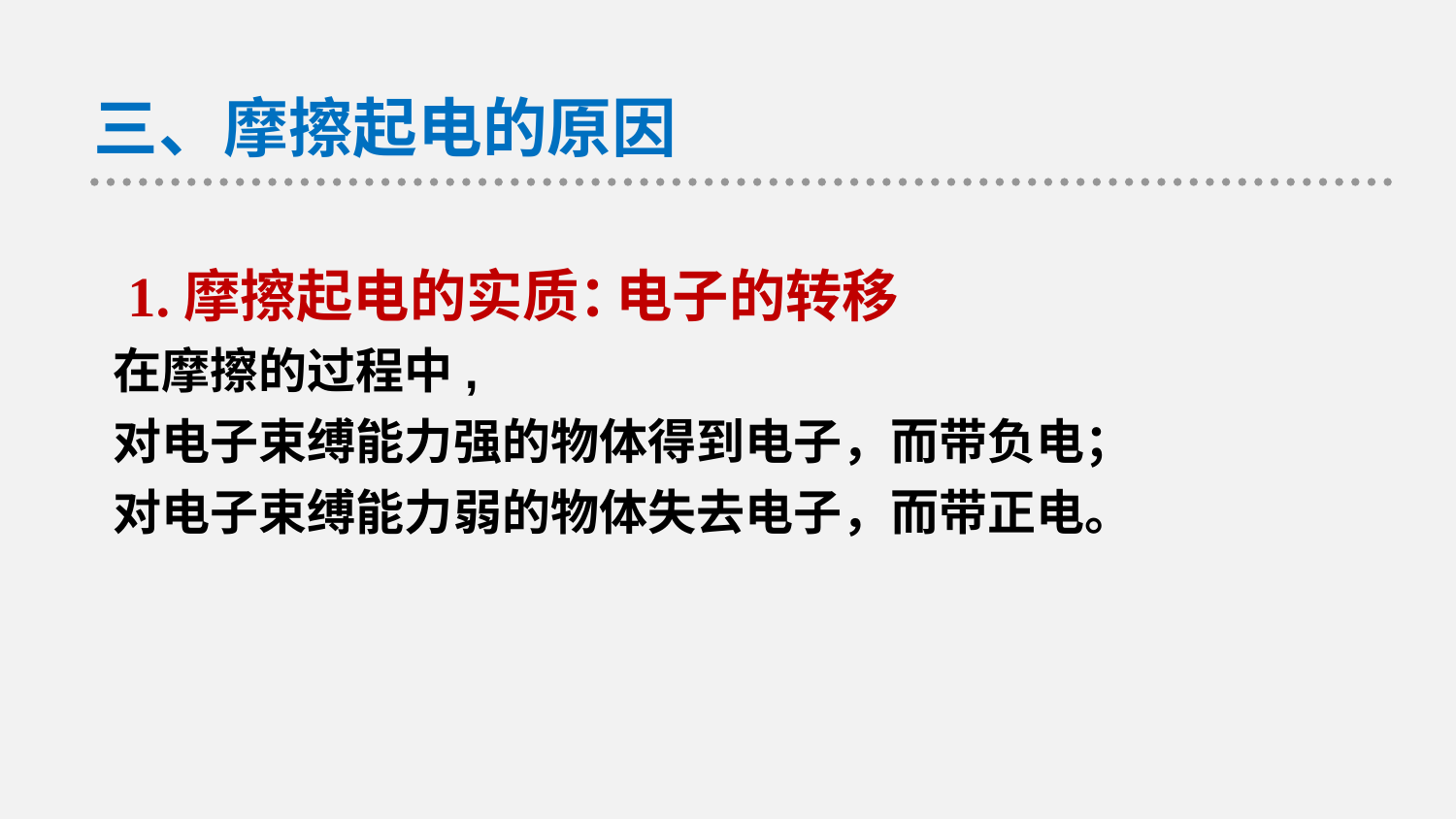

三、摩擦起电的原因
 1.摩擦起电的实质：
在摩擦的过程中,
对电子束缚能力强的物体得到电子，而带负电；
对电子束缚能力弱的物体失去电子，而带正电。
电子的转移